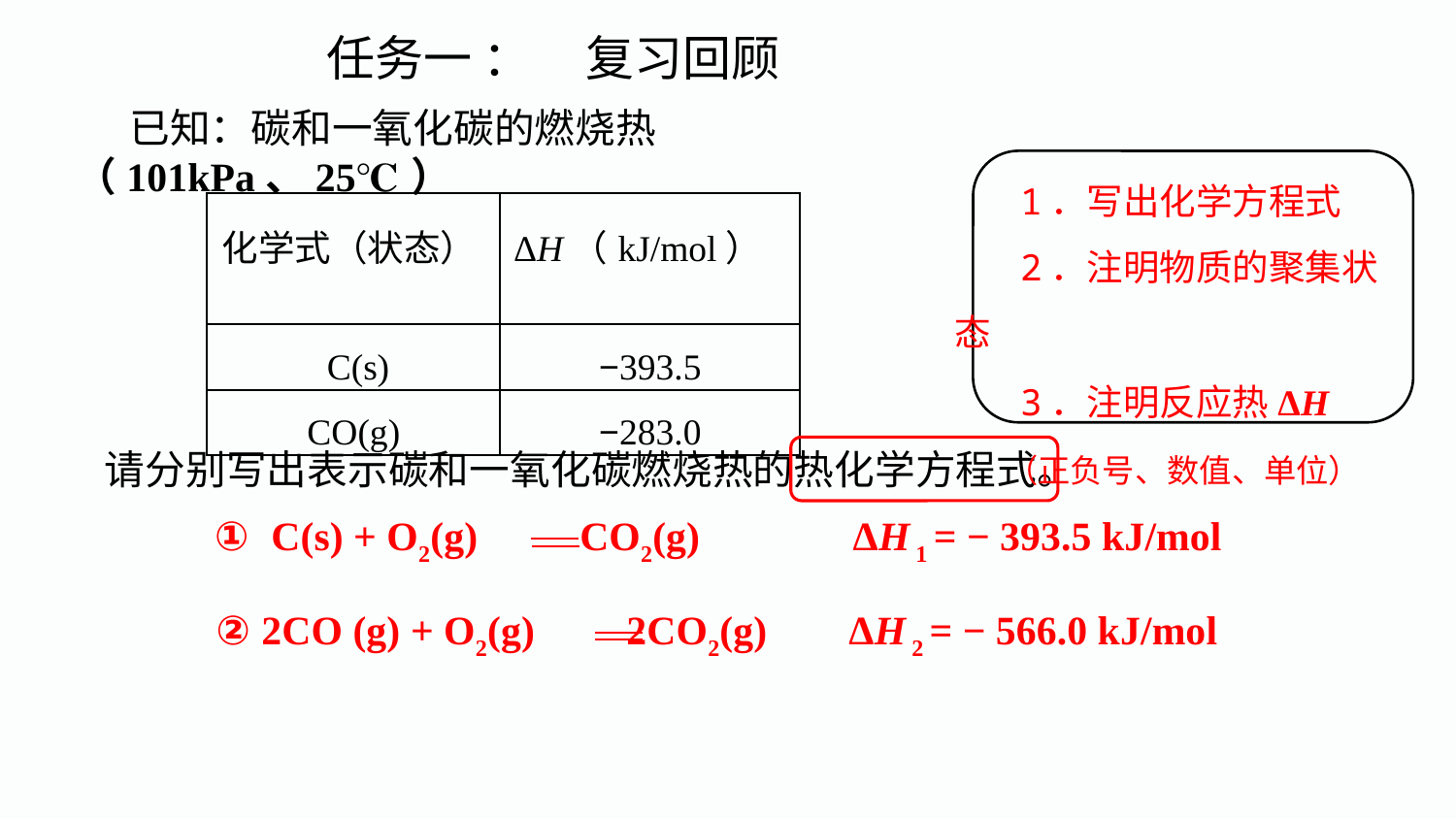

任务一 ：     复习回顾
已知：碳和一氧化碳的燃烧热（101kPa、25℃）
   1．写出化学方程式
   2．注明物质的聚集状态
   3．注明反应热ΔH
      （正负号、数值、单位）

| 化学式（状态） | ΔH（kJ/mol） |
| --- | --- |
| C(s) | −393.5 |
| CO(g) | −283.0 |
请分别写出表示碳和一氧化碳燃烧热的热化学方程式。

 ①  C(s) + O2(g)          CO2(g)               ΔH 1 = − 393.5 kJ/mol
 ② 2CO (g) + O2(g)         2CO2(g)        ΔH 2 = − 566.0 kJ/mol